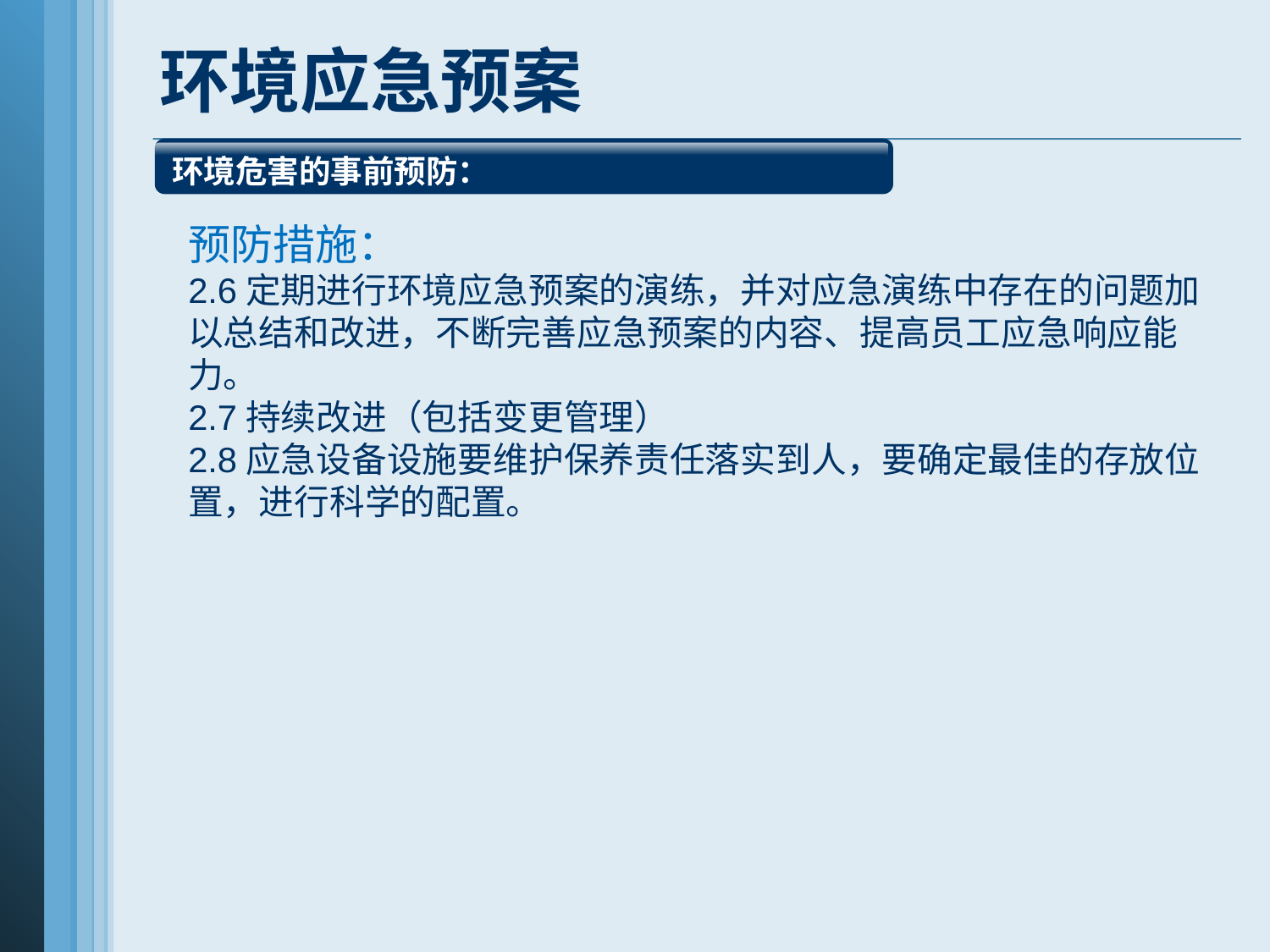

环境应急预案

环境危害的事前预防：
预防措施：
2.6定期进行环境应急预案的演练，并对应急演练中存在的问题加以总结和改进，不断完善应急预案的内容、提高员工应急响应能力。
2.7持续改进（包括变更管理）
2.8应急设备设施要维护保养责任落实到人，要确定最佳的存放位置，进行科学的配置。